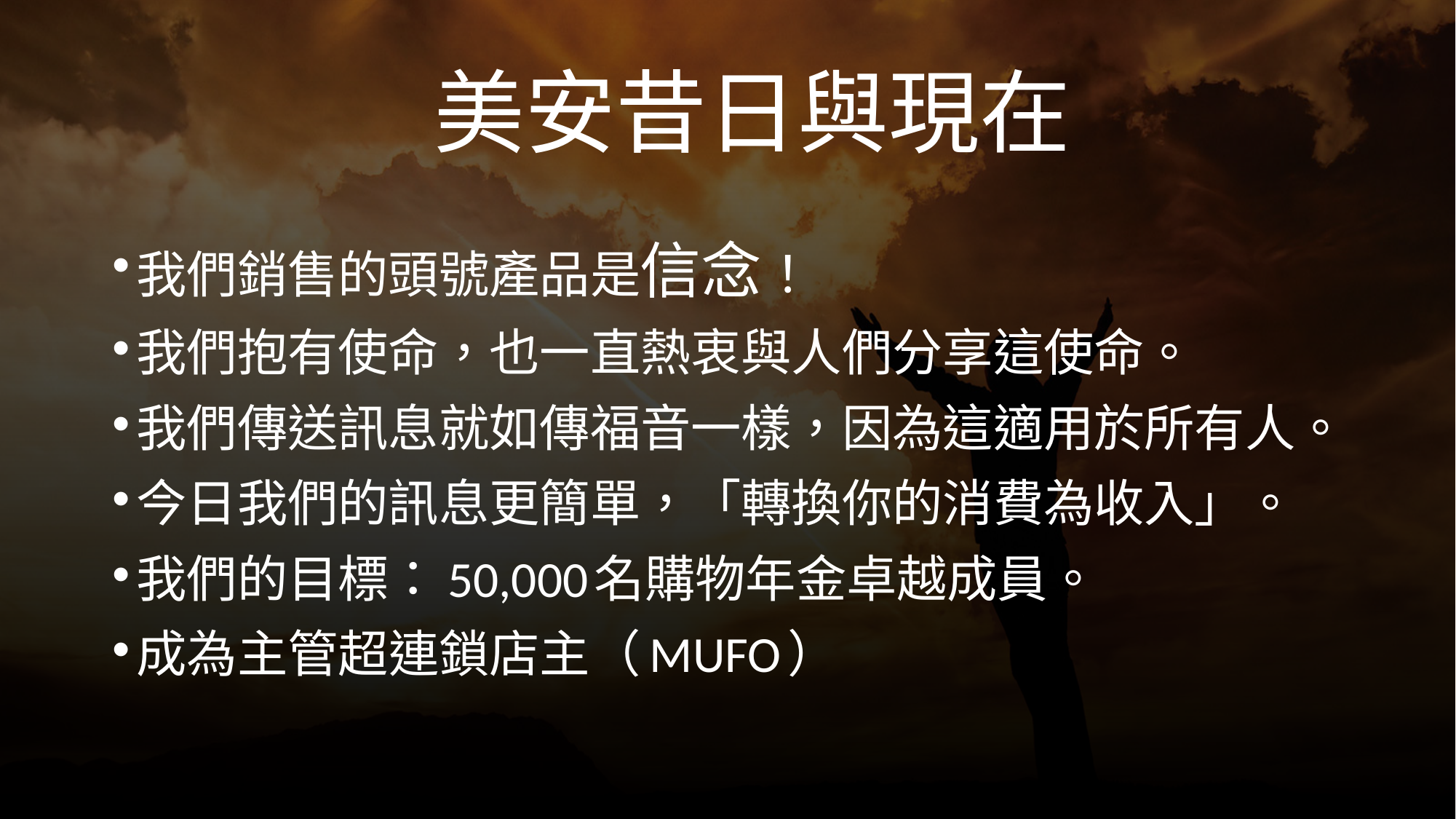

美安昔日與現在
我們銷售的頭號產品是信念！
我們抱有使命，也一直熱衷與人們分享這使命。
我們傳送訊息就如傳福音一樣，因為這適用於所有人。
今日我們的訊息更簡單，「轉換你的消費為收入」。
我們的目標：50,000名購物年金卓越成員。
成為主管超連鎖店主（MUFO）